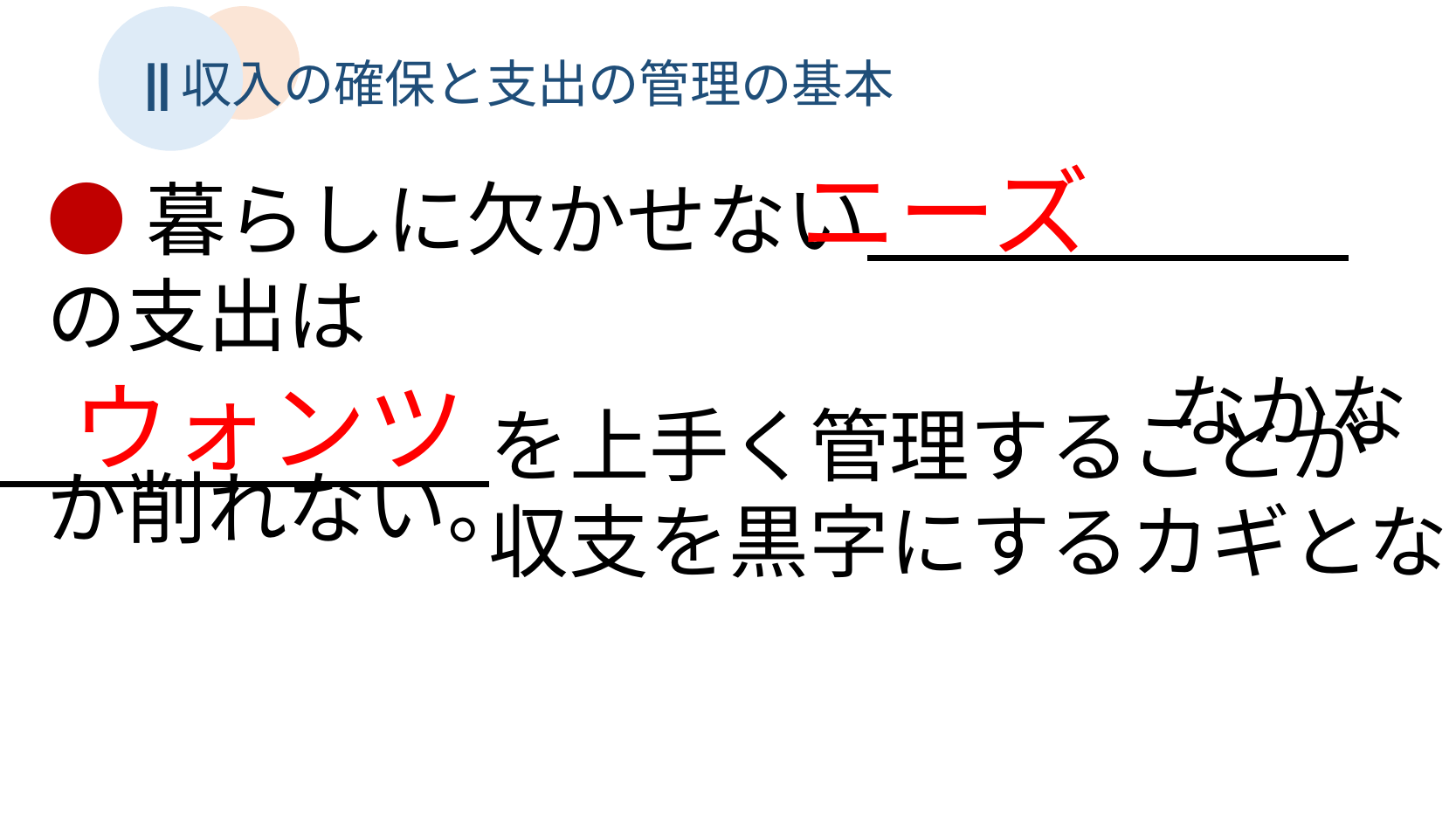

Ⅱ
収入の確保と支出の管理の基本

ニーズ
●暮らしに欠かせない　　　　　　の支出は
　　　　　　　　　　　　　　なかなか削れない。
ウォンツ
　　　　　　　を上手く管理することが
　　　　　　　収支を黒字にするカギとなる。